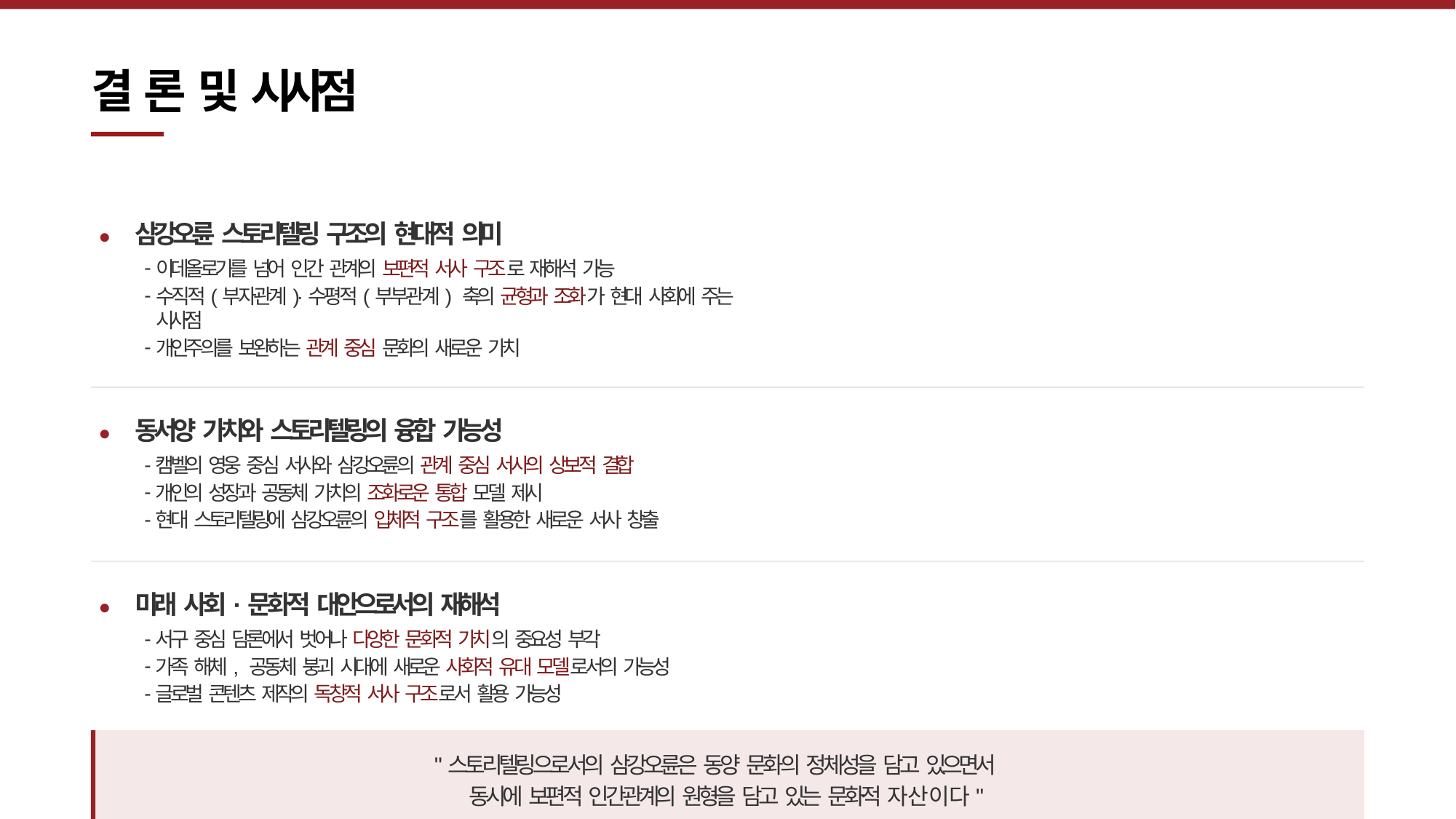

# 결 론 및 시사점
삼강오륜 스토리텔링 구조의 현대적 의미
이데올로기를 넘어 인간 관계의 보편적 서사 구조로 재해석 가능
수직적(부자관계)·수평적(부부관계) 축의 균형과 조화가 현대 사회에 주는 시사점
개인주의를 보완하는 관계 중심 문화의 새로운 가치
•

동서양 가치와 스토리텔링의 융합 가능성
캠벨의 영웅 중심 서사와 삼강오륜의 관계 중심 서사의 상보적 결합
개인의 성장과 공동체 가치의 조화로운 통합 모델 제시
현대 스토리텔링에 삼강오륜의 입체적 구조를 활용한 새로운 서사 창출
•

미래 사회·문화적 대안으로서의 재해석
서구 중심 담론에서 벗어나 다양한 문화적 가치의 중요성 부각
가족 해체, 공동체 붕괴 시대에 새로운 사회적 유대 모델로서의 가능성
글로벌 콘텐츠 제작의 독창적 서사 구조로서 활용 가능성
•

"스토리텔링으로서의 삼강오륜은 동양 문화의 정체성을 담고 있으면서 동시에 보편적 인간관계의 원형을 담고 있는 문화적 자산이다"
삼강오륜 출현의 스토리텔링적 배경
8